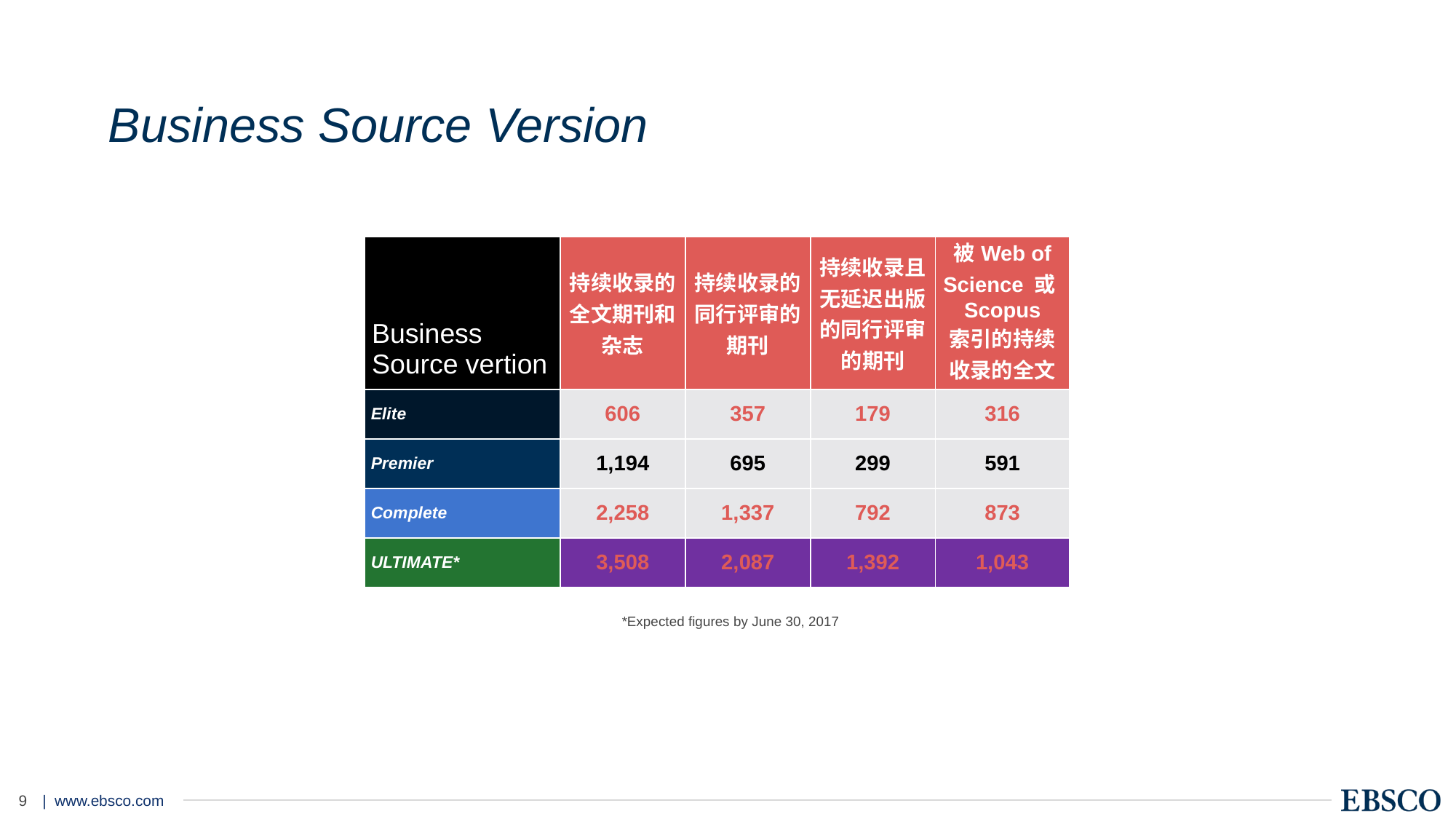

# Business Source Version
| Business Source vertion | 持续收录的全文期刊和杂志 | 持续收录的同行评审的期刊 | 持续收录且无延迟出版的同行评审的期刊 | 被Web of Science 或Scopus 索引的持续收录的全文期刊 |
| --- | --- | --- | --- | --- |
| Elite | 606 | 357 | 179 | 316 |
| Premier | 1,194 | 695 | 299 | 591 |
| Complete | 2,258 | 1,337 | 792 | 873 |
| ULTIMATE\* | 3,508 | 2,087 | 1,392 | 1,043 |
*Expected figures by June 30, 2017